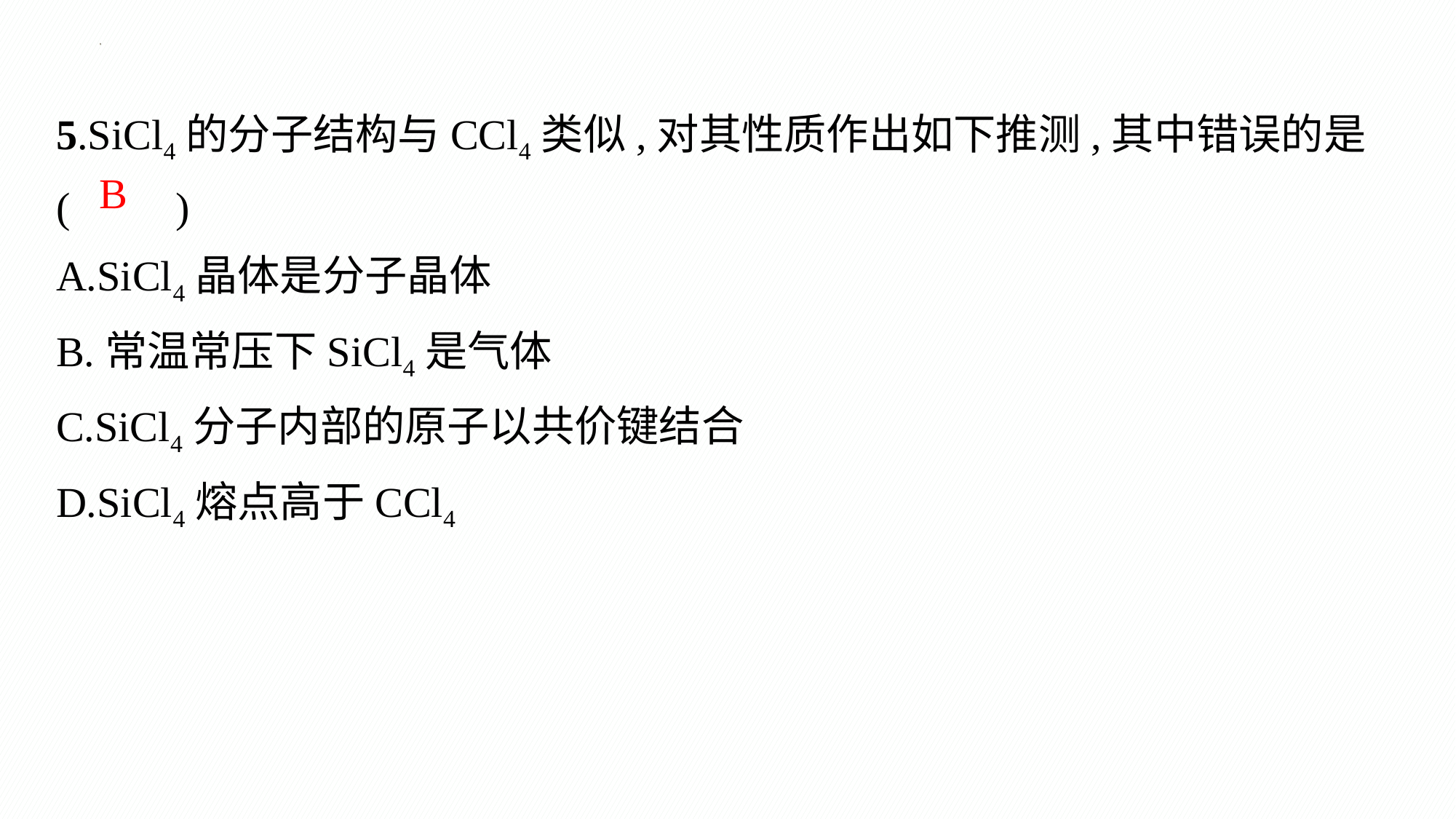

5.SiCl4的分子结构与CCl4类似,对其性质作出如下推测,其中错误的是(　　)
A.SiCl4晶体是分子晶体
B.常温常压下SiCl4是气体
C.SiCl4分子内部的原子以共价键结合
D.SiCl4熔点高于CCl4
B